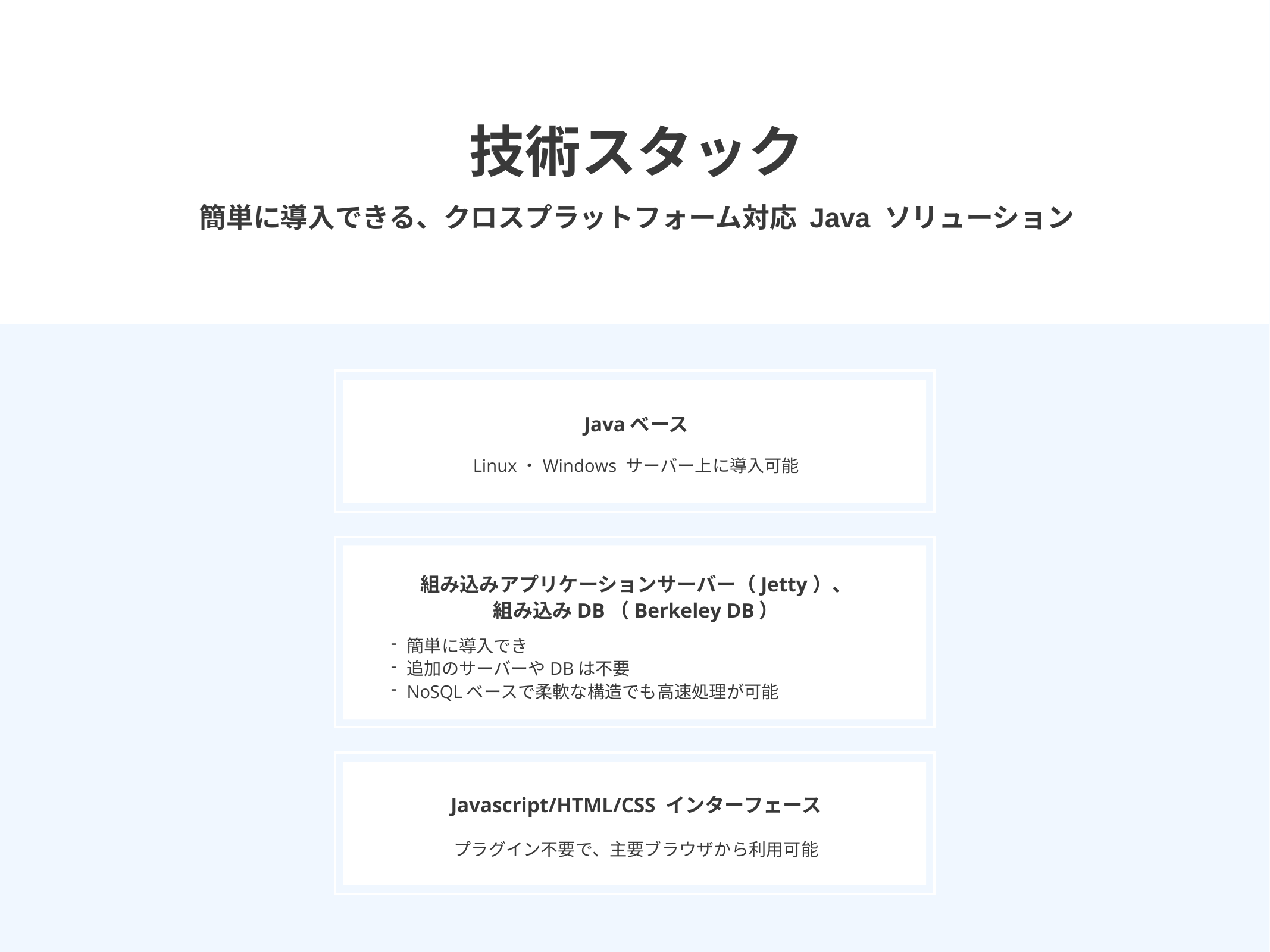

技術スタック
簡単に導入できる、クロスプラットフォーム対応 Java ソリューション

Javaベース
Linux・Windows サーバー上に導入可能

組み込みアプリケーションサーバー（Jetty）、
組み込みDB（Berkeley DB）
簡単に導入でき
追加のサーバーやDBは不要
NoSQLベースで柔軟な構造でも高速処理が可能

Javascript/HTML/CSS インターフェース
プラグイン不要で、主要ブラウザから利用可能